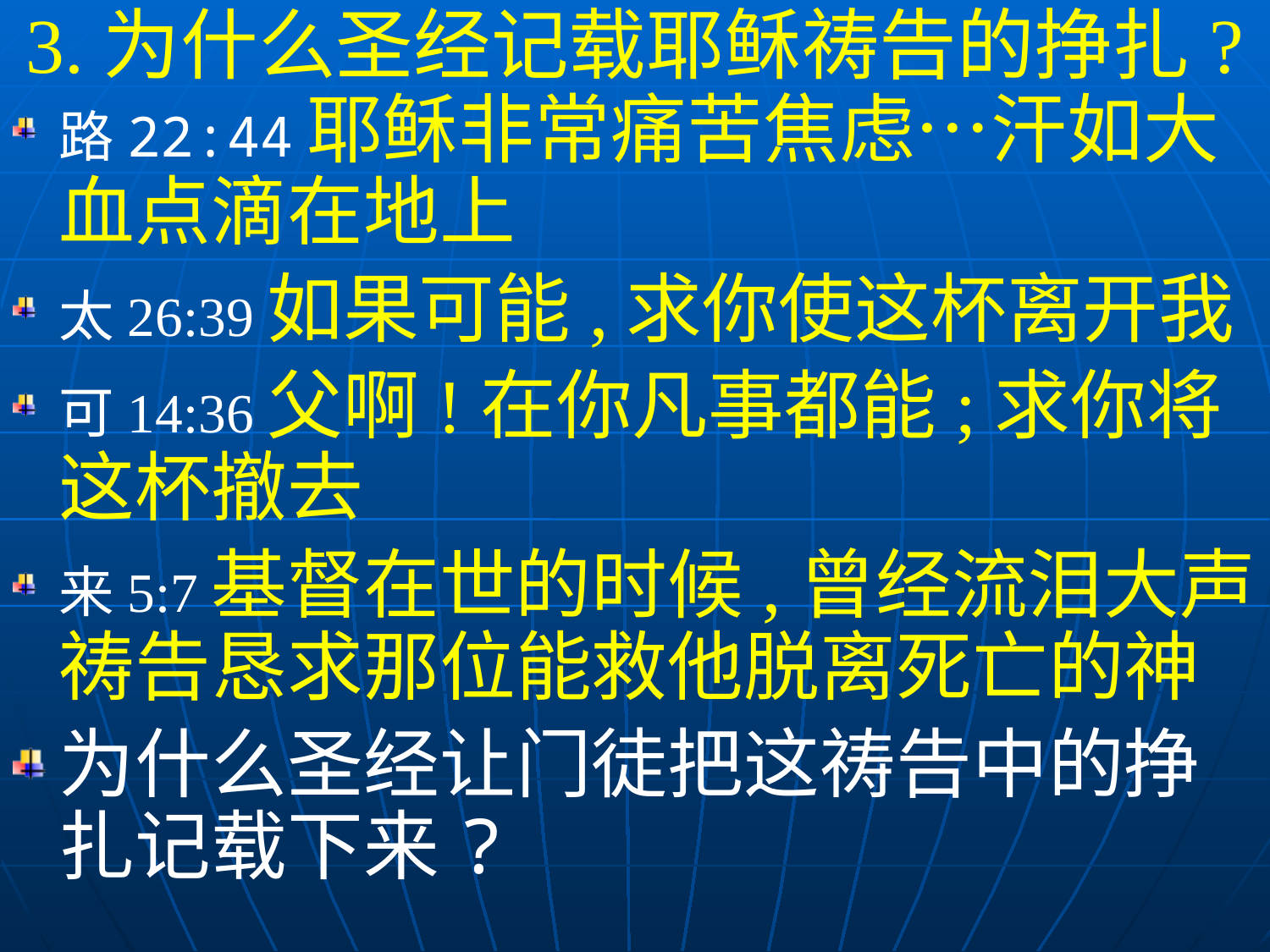

3.为什么圣经记载耶稣祷告的挣扎?
路22:44耶稣非常痛苦焦虑…汗如大血点滴在地上
太26:39如果可能,求你使这杯离开我
可14:36父啊!在你凡事都能;求你将这杯撤去
来5:7基督在世的时候,曾经流泪大声祷告恳求那位能救他脱离死亡的神
为什么圣经让门徒把这祷告中的挣扎记载下来?